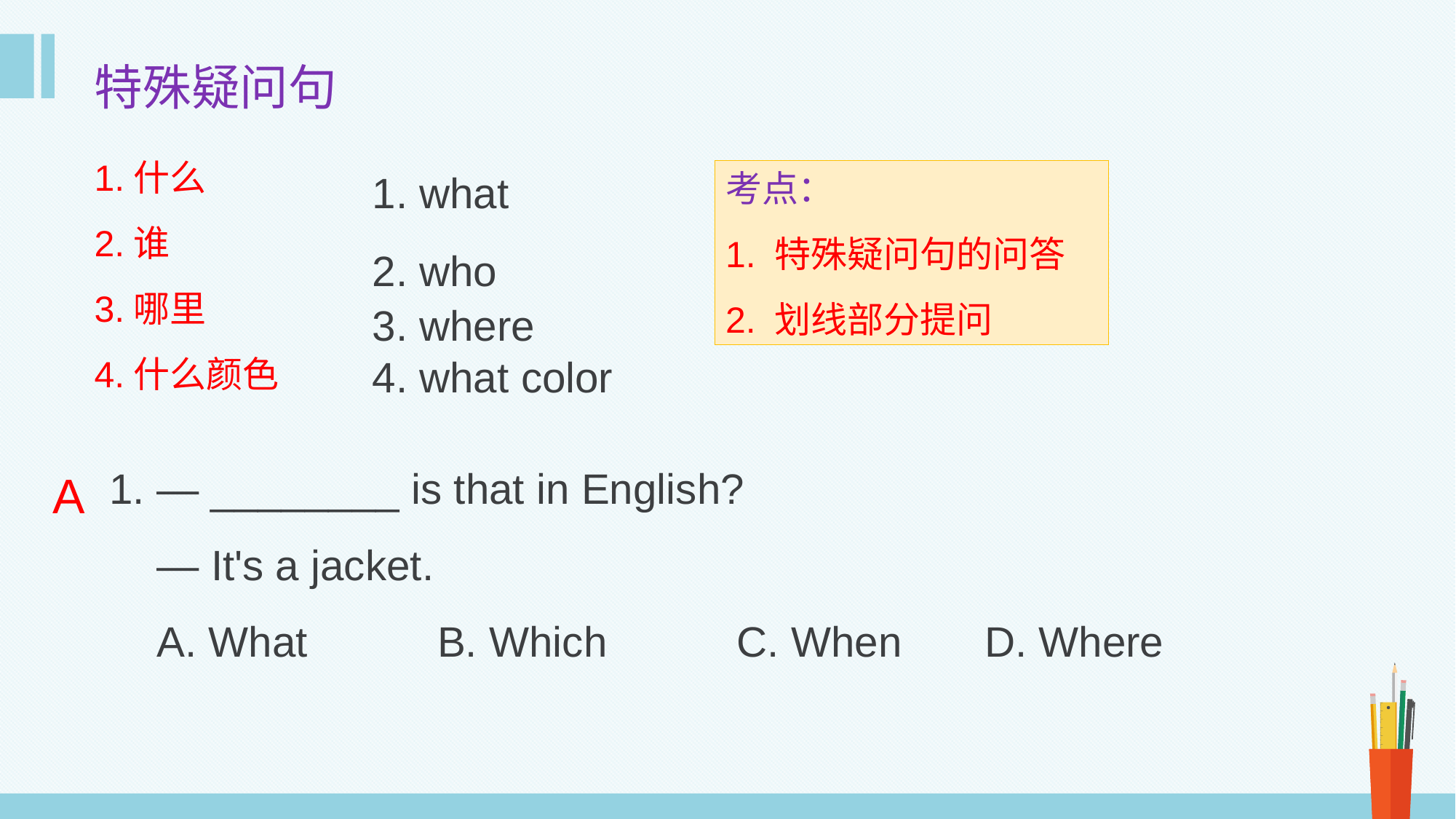

特殊疑问句
1.什么
2.谁
3.哪里
4.什么颜色
1. what

考点：
1. 特殊疑问句的问答
2. 划线部分提问
2. who

3. where

4. what color

A
1. — ________ is that in English?
    — It's a jacket.
    A. What           B. Which           C. When       D. Where